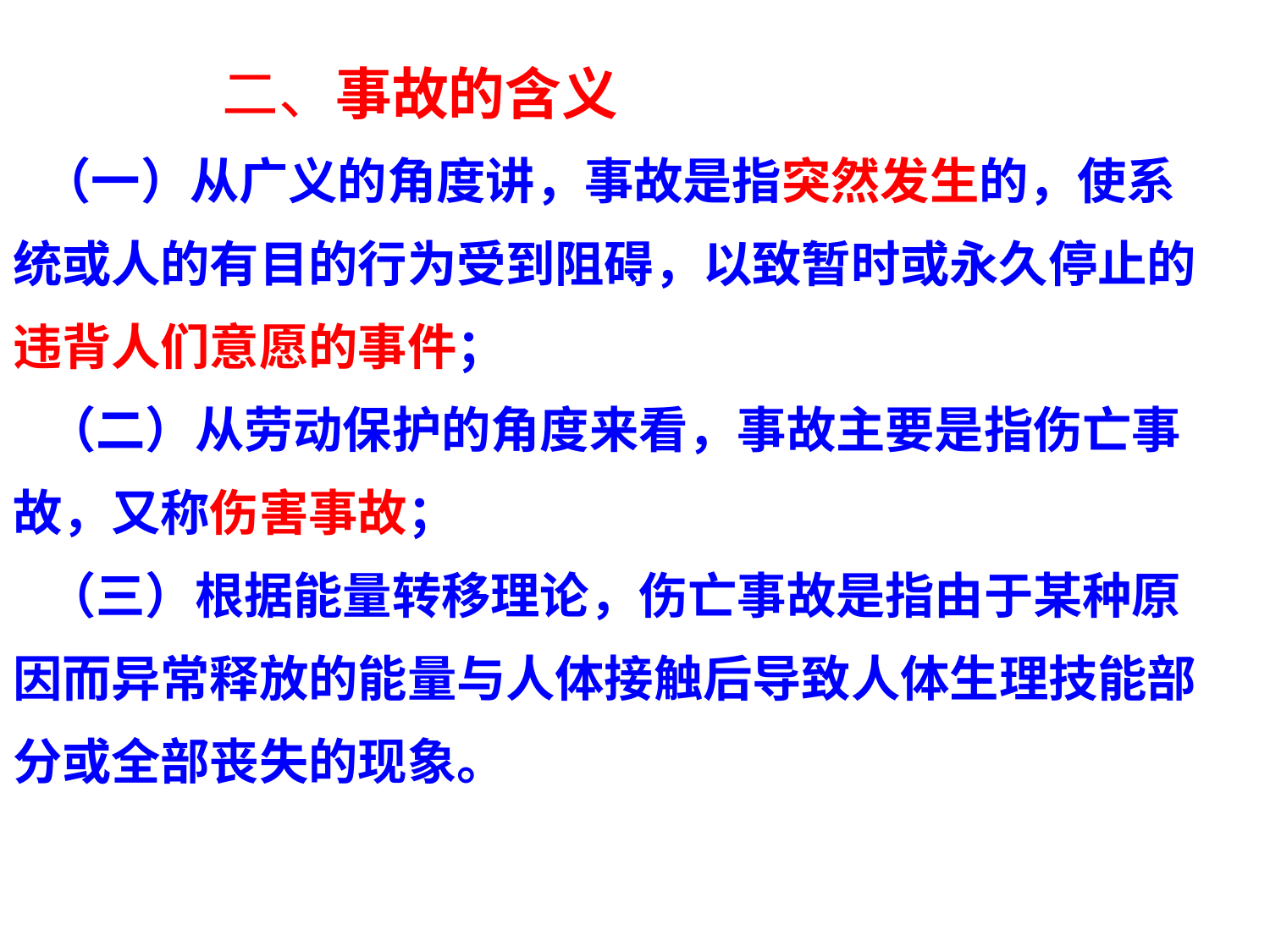

二、事故的含义
  （一）从广义的角度讲，事故是指突然发生的，使系统或人的有目的行为受到阻碍，以致暂时或永久停止的违背人们意愿的事件；
  （二）从劳动保护的角度来看，事故主要是指伤亡事故，又称伤害事故；
  （三）根据能量转移理论，伤亡事故是指由于某种原因而异常释放的能量与人体接触后导致人体生理技能部分或全部丧失的现象。